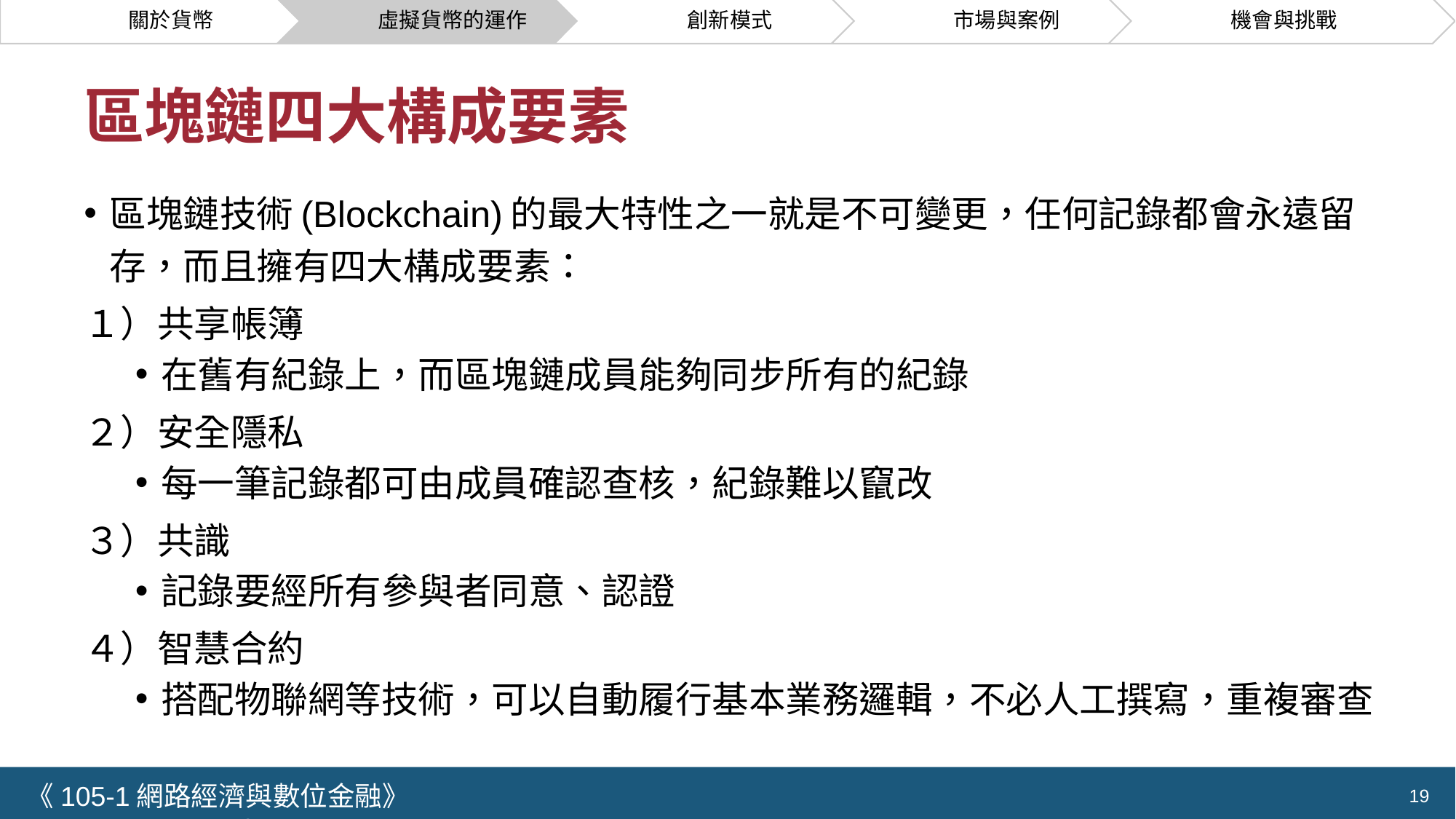

關於貨幣
虛擬貨幣的運作
創新模式
市場與案例
機會與挑戰
# 區塊鏈四大構成要素
區塊鏈技術(Blockchain)的最大特性之一就是不可變更，任何記錄都會永遠留存，而且擁有四大構成要素：
１）共享帳簿
在舊有紀錄上，而區塊鏈成員能夠同步所有的紀錄
２）安全隱私
每一筆記錄都可由成員確認查核，紀錄難以竄改
３）共識
記錄要經所有參與者同意、認證
４）智慧合約
搭配物聯網等技術，可以自動履行基本業務邏輯，不必人工撰寫，重複審查

《105-1網路經濟與數位金融》                                                                                                                                             NCTU.IIM.IEBI Lab
19